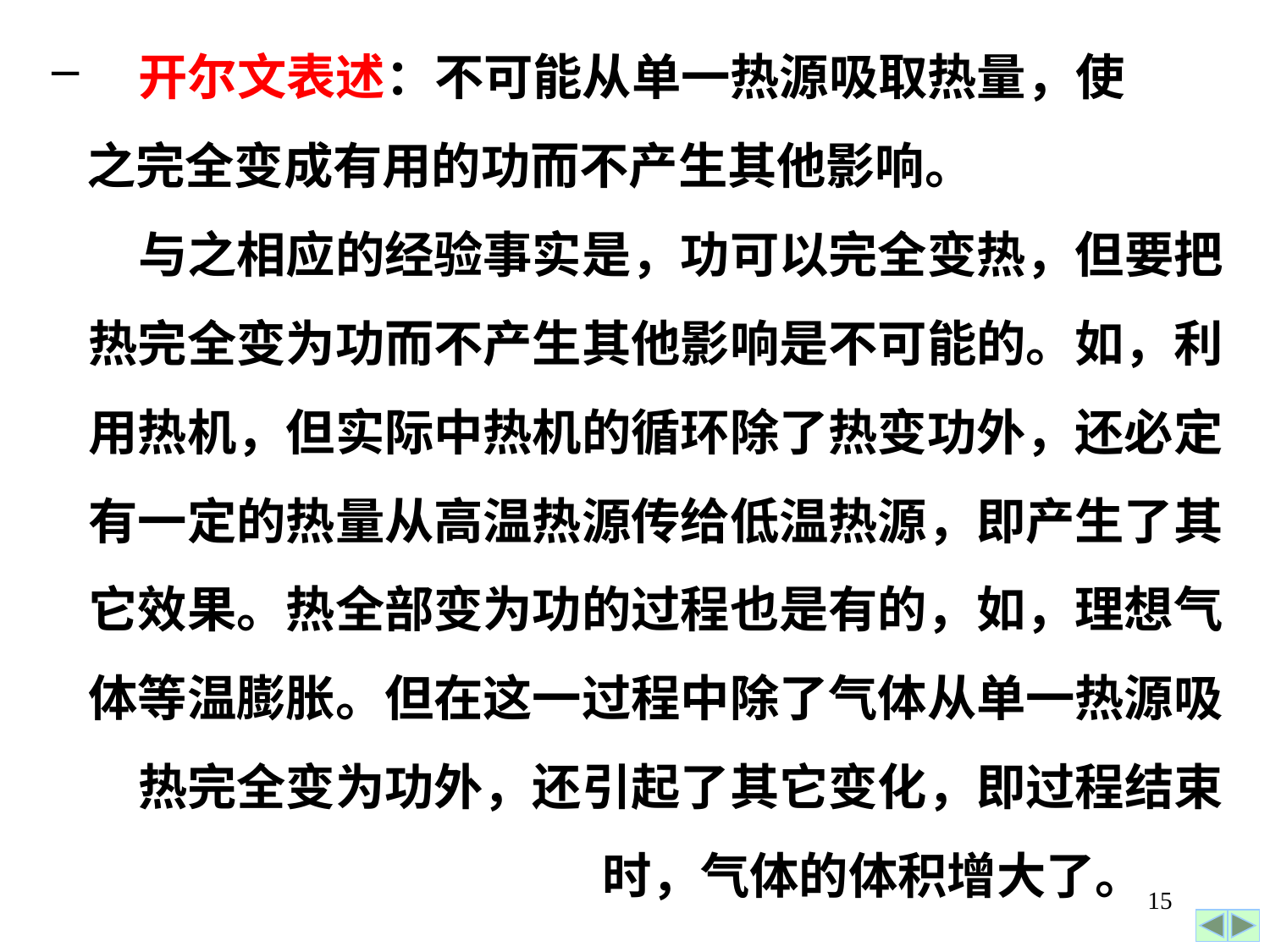

开尔文表述：不可能从单一热源吸取热量，使
  之完全变成有用的功而不产生其他影响。
    与之相应的经验事实是，功可以完全变热，但要把热完全变为功而不产生其他影响是不可能的。如，利用热机，但实际中热机的循环除了热变功外，还必定有一定的热量从高温热源传给低温热源，即产生了其它效果。热全部变为功的过程也是有的，如，理想气体等温膨胀。但在这一过程中除了气体从单一热源吸热完全变为功外，还引起了其它变化，即过程结束时，气体的体积增大了。
15